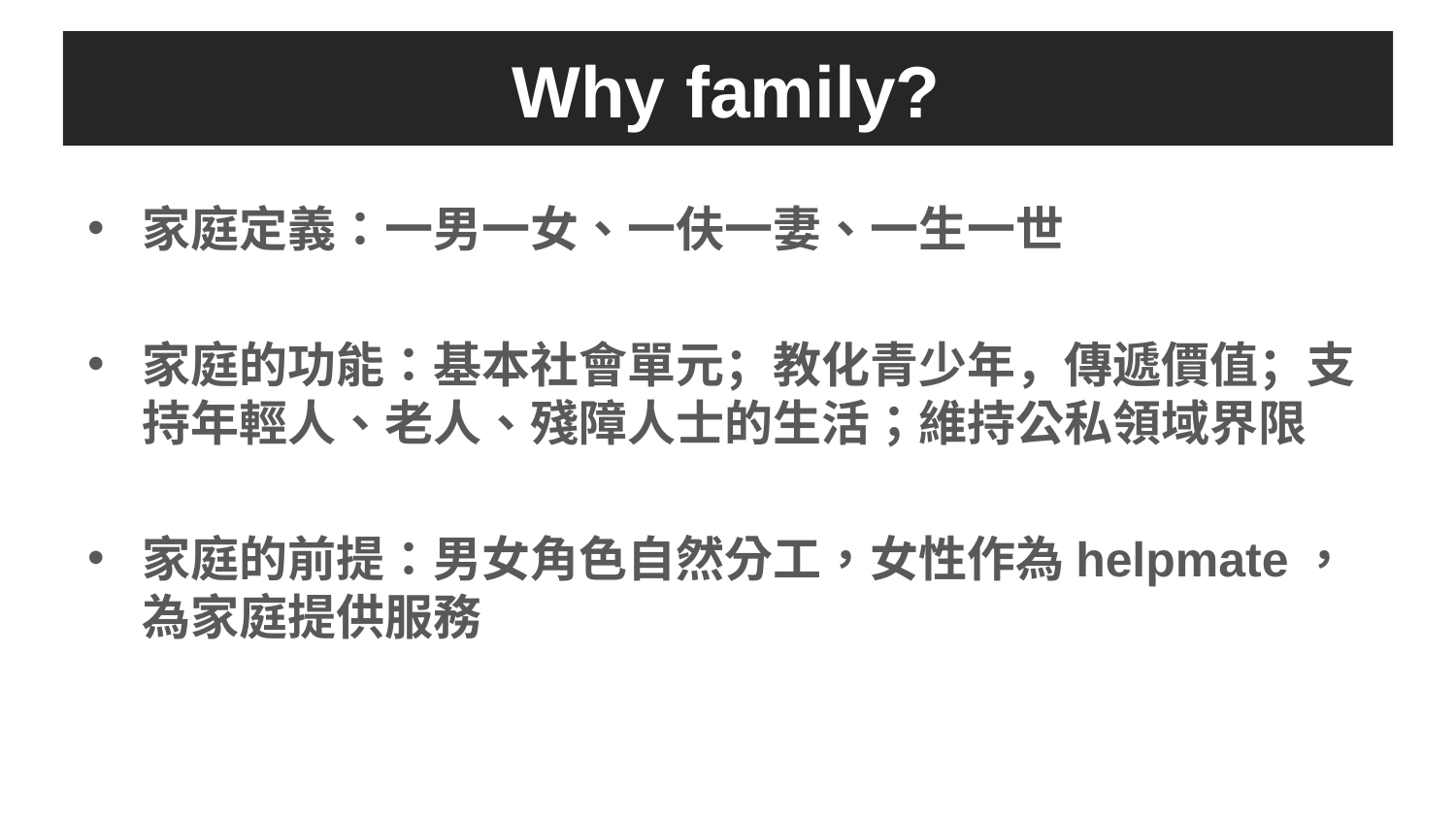

# Why family?

家庭定義：一男一女、一伕一妻、一生一世

家庭的功能：基本社會單元；教化青少年，傳遞價值；支持年輕人、老人、殘障人士的生活；維持公私領域界限

家庭的前提：男女角色自然分工，女性作為helpmate，為家庭提供服務